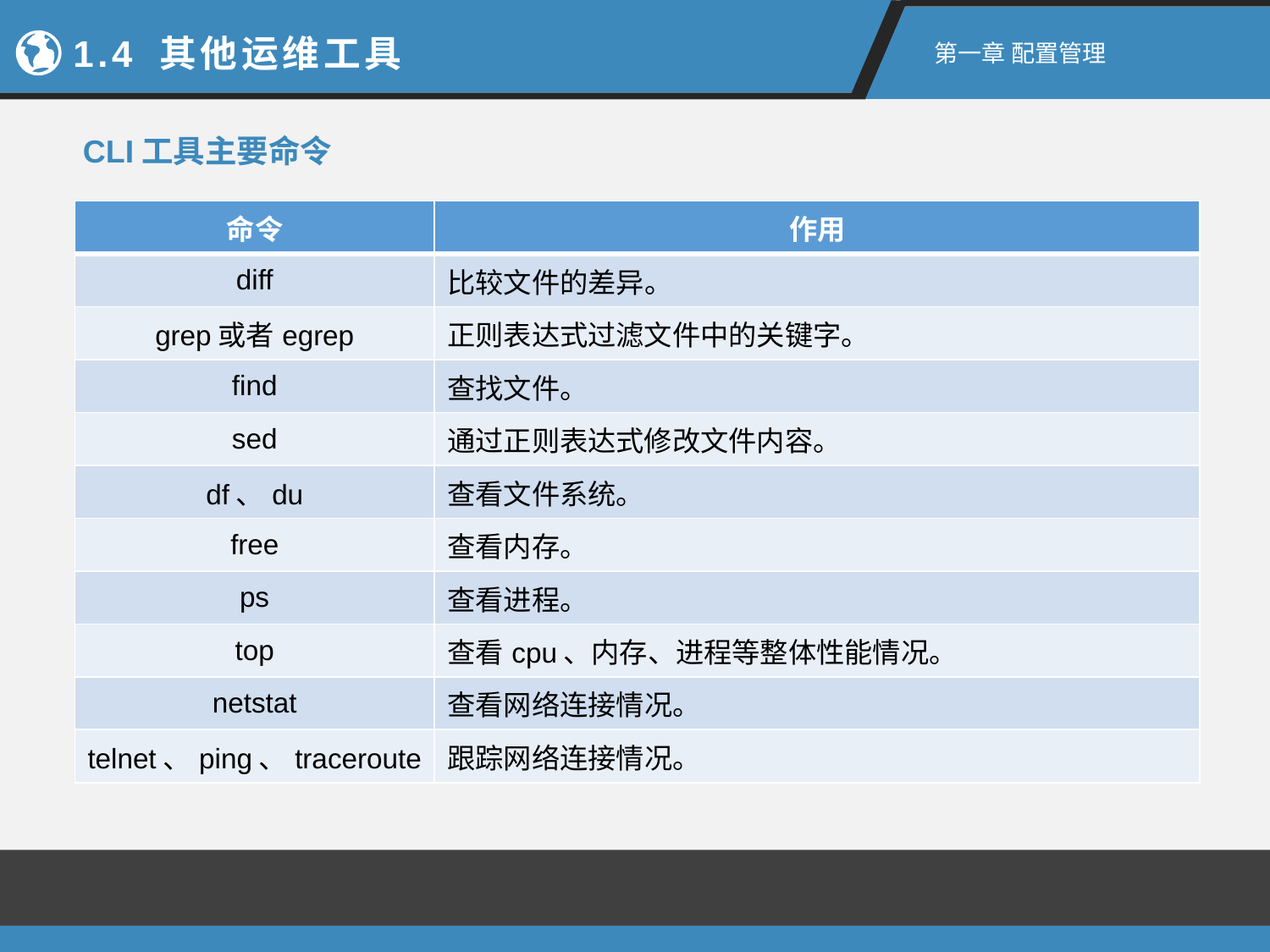

1.4 其他运维工具

第一章 配置管理
CLI工具主要命令
| 命令 | 作用 |
| --- | --- |
| diff | 比较文件的差异。 |
| grep或者egrep | 正则表达式过滤文件中的关键字。 |
| find | 查找文件。 |
| sed | 通过正则表达式修改文件内容。 |
| df、du | 查看文件系统。 |
| free | 查看内存。 |
| ps | 查看进程。 |
| top | 查看cpu、内存、进程等整体性能情况。 |
| netstat | 查看网络连接情况。 |
| telnet、ping、traceroute | 跟踪网络连接情况。 |